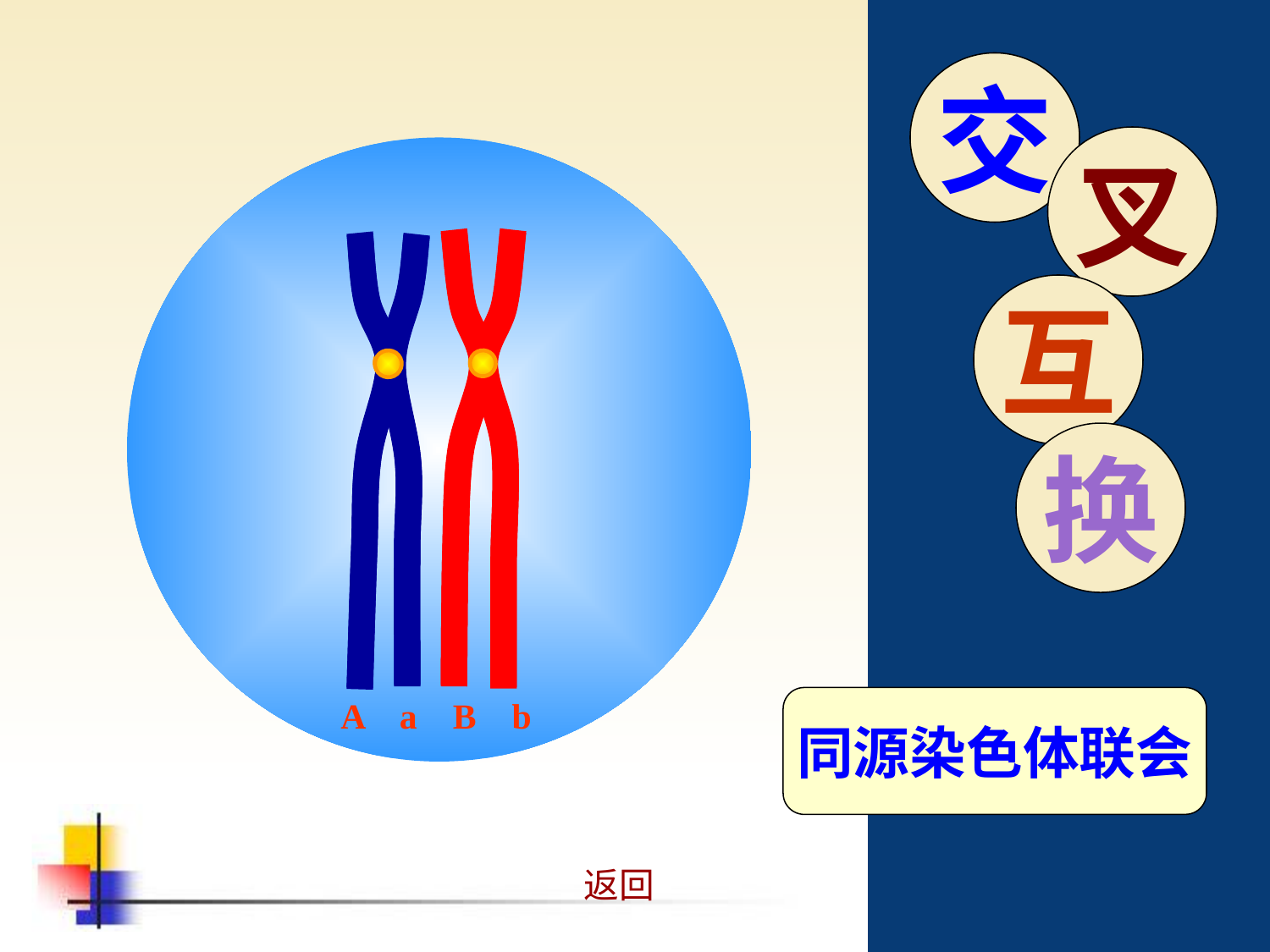

交
叉

互

换
A    a    B    b
同源染色体联会
返回